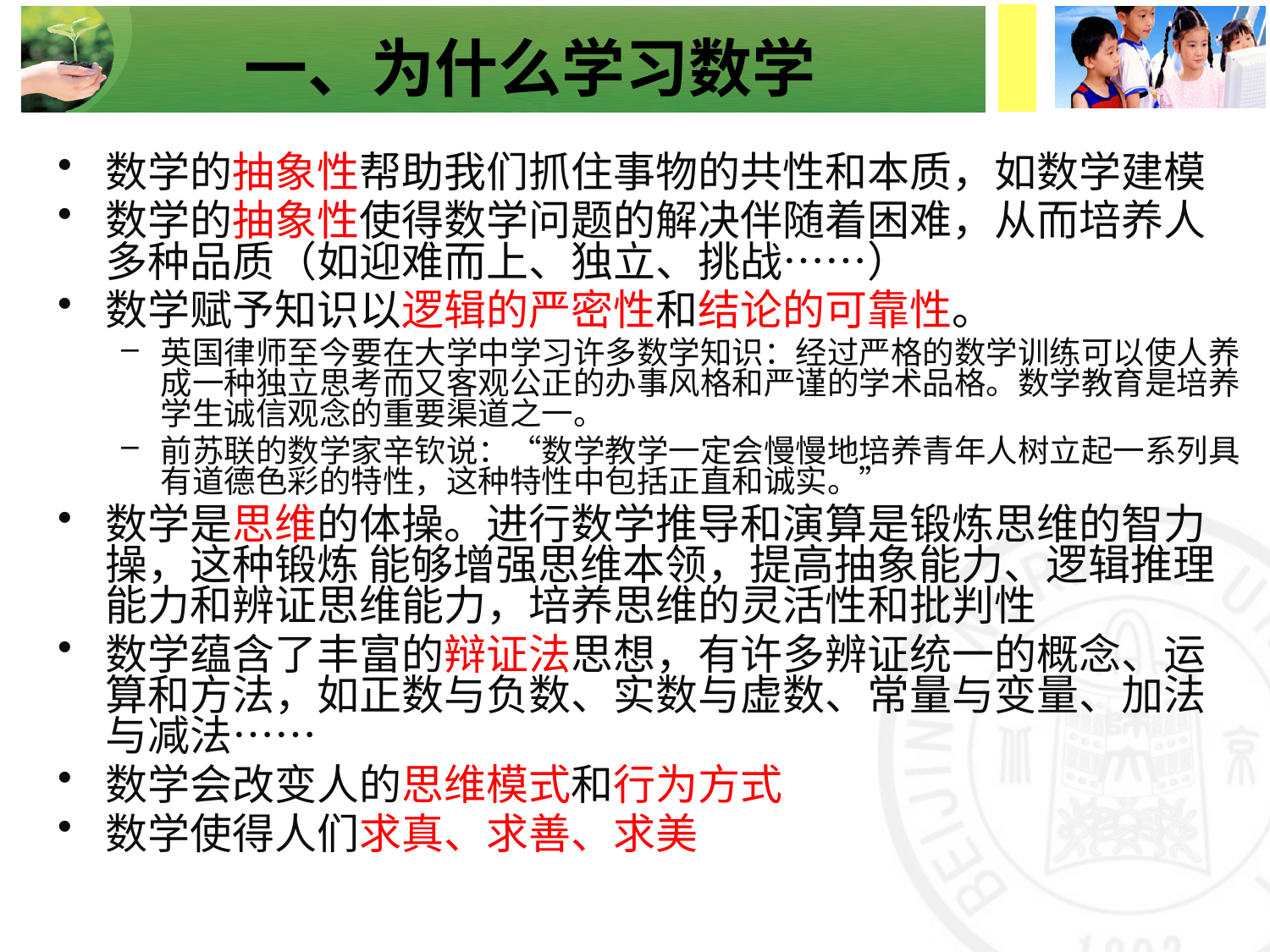

# 一、为什么学习数学
数学的抽象性帮助我们抓住事物的共性和本质，如数学建模
数学的抽象性使得数学问题的解决伴随着困难，从而培养人多种品质（如迎难而上、独立、挑战……）
数学赋予知识以逻辑的严密性和结论的可靠性。
英国律师至今要在大学中学习许多数学知识：经过严格的数学训练可以使人养成一种独立思考而又客观公正的办事风格和严谨的学术品格。数学教育是培养学生诚信观念的重要渠道之一。
前苏联的数学家辛钦说：“数学教学一定会慢慢地培养青年人树立起一系列具有道德色彩的特性，这种特性中包括正直和诚实。”
数学是思维的体操。进行数学推导和演算是锻炼思维的智力操，这种锻炼 能够增强思维本领，提高抽象能力、逻辑推理能力和辨证思维能力，培养思维的灵活性和批判性
数学蕴含了丰富的辩证法思想，有许多辨证统一的概念、运算和方法，如正数与负数、实数与虚数、常量与变量、加法与减法……
数学会改变人的思维模式和行为方式
数学使得人们求真、求善、求美